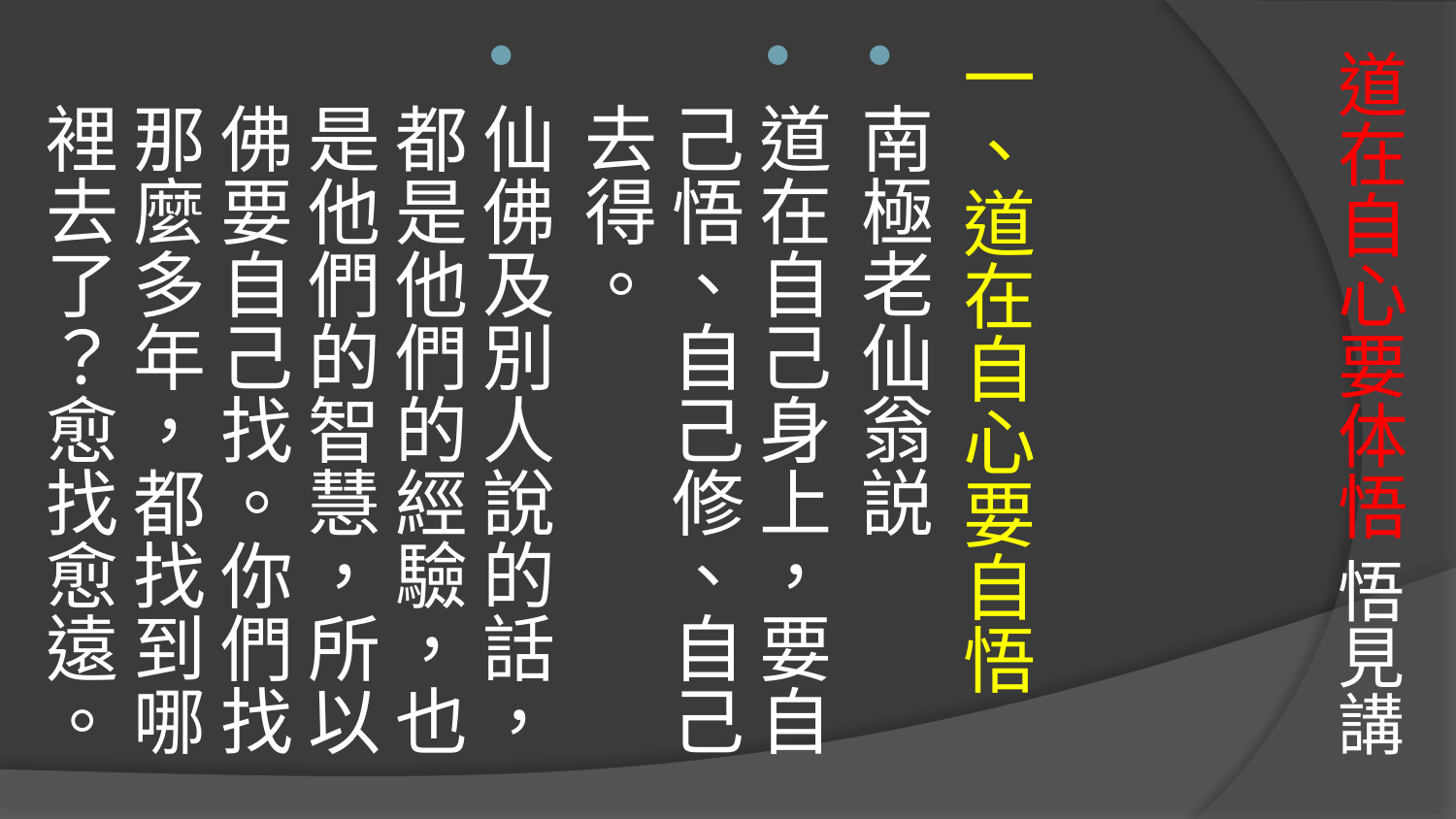

# 道在自心要体悟 悟見講
一、道在自心要自悟
南極老仙翁説
道在自己身上，要自己悟、自己修、自己去得。
仙佛及別人說的話，都是他們的經驗，也是他們的智慧，所以佛要自己找。你們找那麼多年，都找到哪裡去了？愈找愈遠。